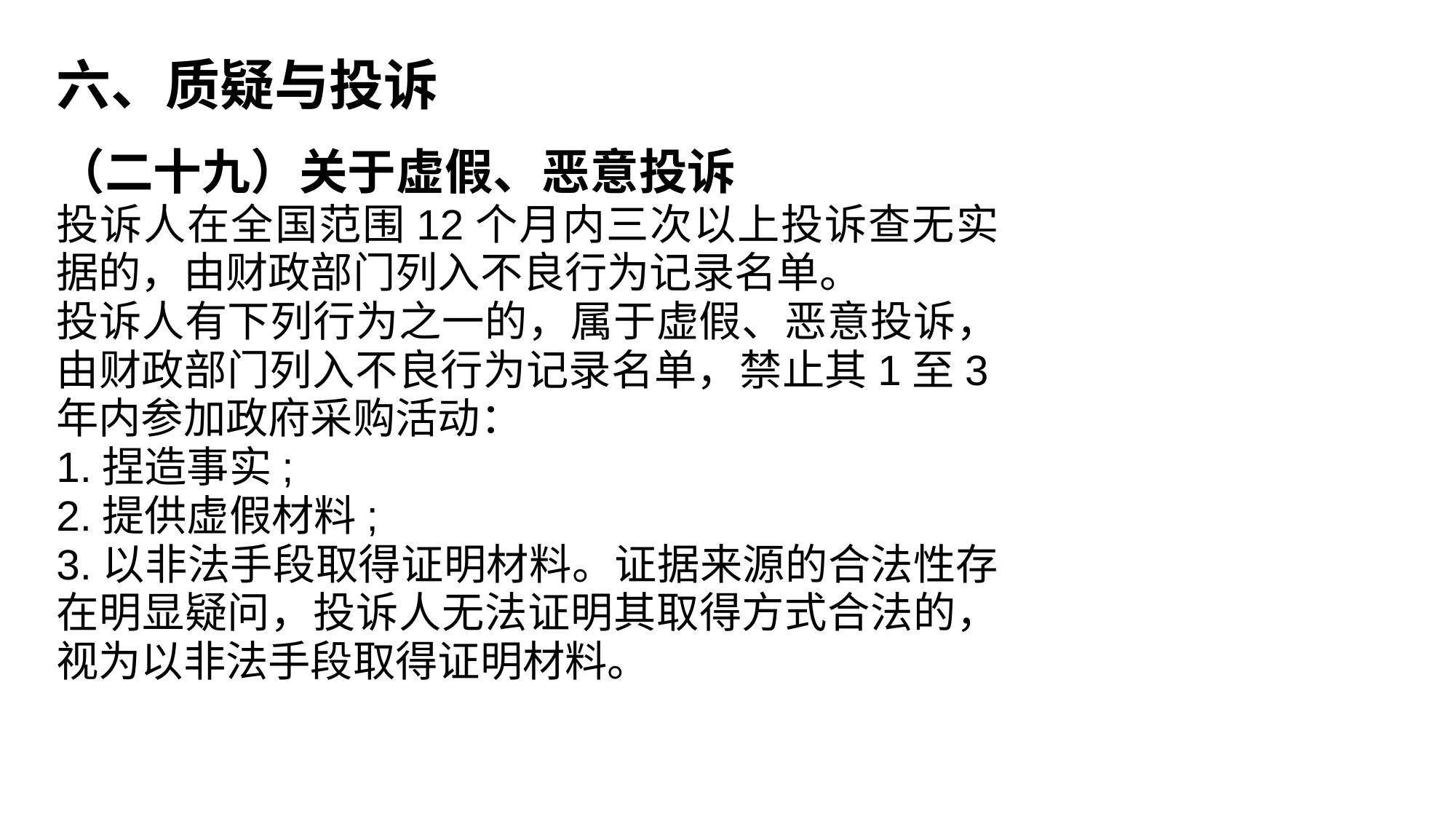

六、质疑与投诉

（二十九）关于虚假、恶意投诉
投诉人在全国范围12个月内三次以上投诉查无实据的，由财政部门列入不良行为记录名单。
投诉人有下列行为之一的，属于虚假、恶意投诉，由财政部门列入不良行为记录名单，禁止其1至3年内参加政府采购活动：
1.捏造事实;
2.提供虚假材料;
3.以非法手段取得证明材料。证据来源的合法性存在明显疑问，投诉人无法证明其取得方式合法的，视为以非法手段取得证明材料。